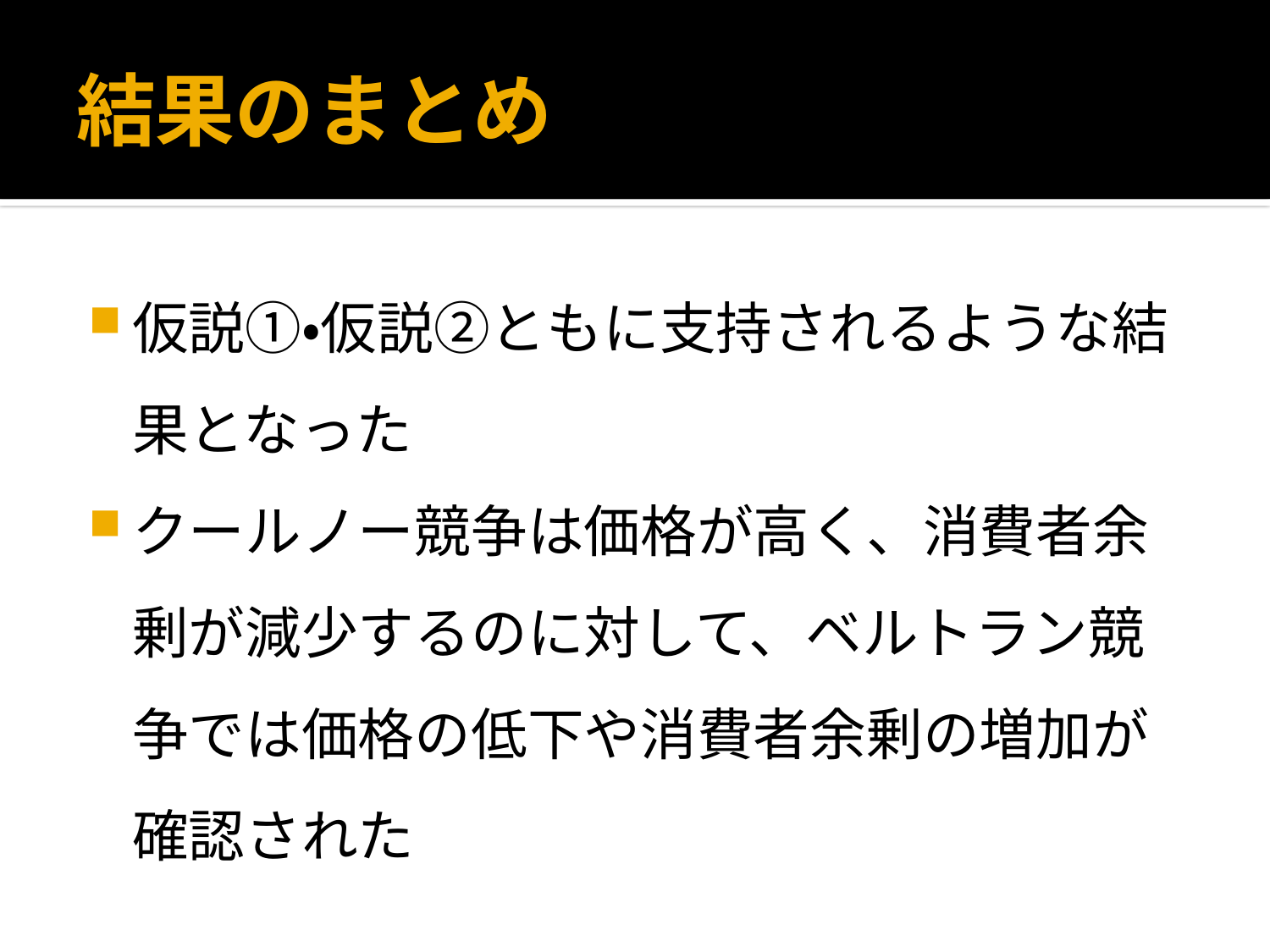

# 結果のまとめ
仮説①・仮説②ともに支持されるような結果となった
クールノー競争は価格が高く、消費者余剰が減少するのに対して、ベルトラン競争では価格の低下や消費者余剰の増加が確認された